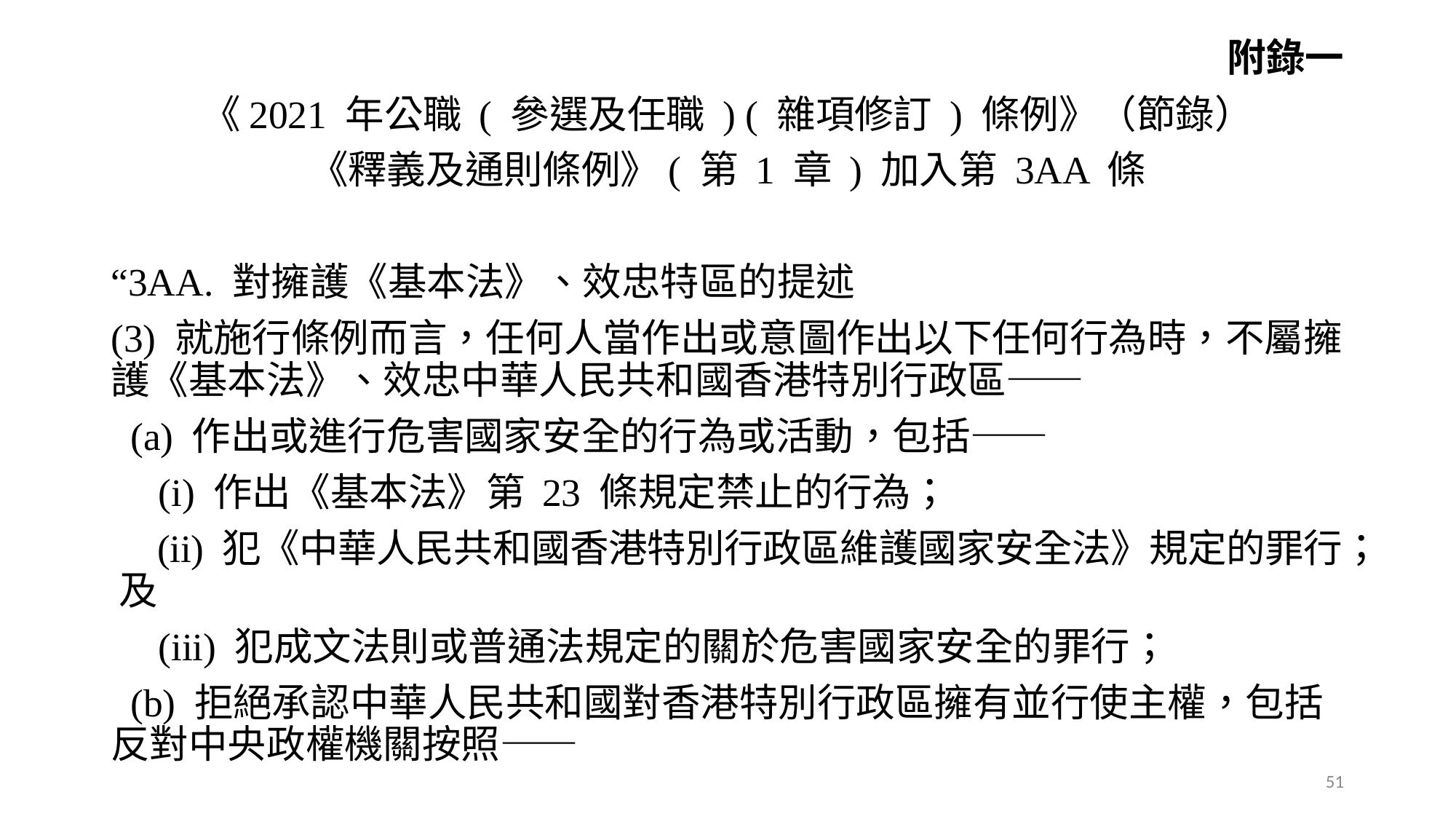

附錄一
《2021 年公職 ( 參選及任職 ) ( 雜項修訂 ) 條例》（節錄）
《釋義及通則條例》( 第 1 章 ) 加入第 3AA 條

“3AA. 對擁護《基本法》、效忠特區的提述
(3) 就施行條例而言，任何人當作出或意圖作出以下任何行為時，不屬擁護《基本法》、效忠中華人民共和國香港特別行政區——
  (a) 作出或進行危害國家安全的行為或活動，包括——
    (i) 作出《基本法》第 23 條規定禁止的行為；
    (ii) 犯《中華人民共和國香港特別行政區維護國家安全法》規定的罪行；及
    (iii) 犯成文法則或普通法規定的關於危害國家安全的罪行；
  (b) 拒絕承認中華人民共和國對香港特別行政區擁有並行使主權，包括反對中央政權機關按照——

51